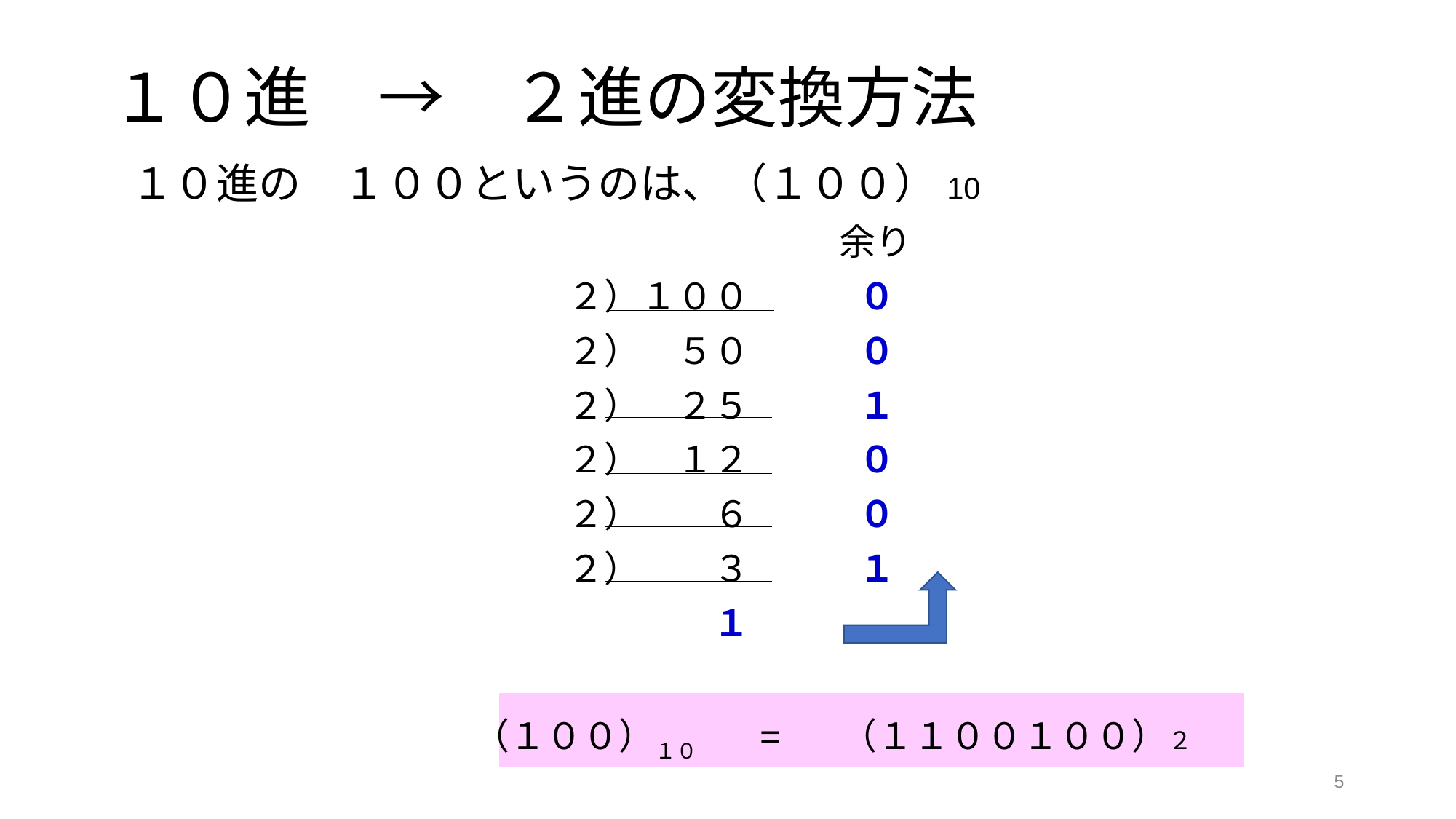

# １０進　→　２進の変換方法
１０進の　１００というのは、（１００）10
　　　　　　　　　　　　　　　　　　　  余り
		　　　　　　２）１００　　　０
　　　　　　　　　　　　２）　５０　　　０
　　　　　　　　　　　　２）　２５　　　１
　　　　　　　　　　　　２）　１２　　　０
　　　　　　　　　　　　２）　　６　　　０
　　　　　　　　　　　　２）　　３　　　１
　　　　　　　　　　　　　　　　１

           　　　　　　   （１００）１０　    =     （１１００１００）２

5